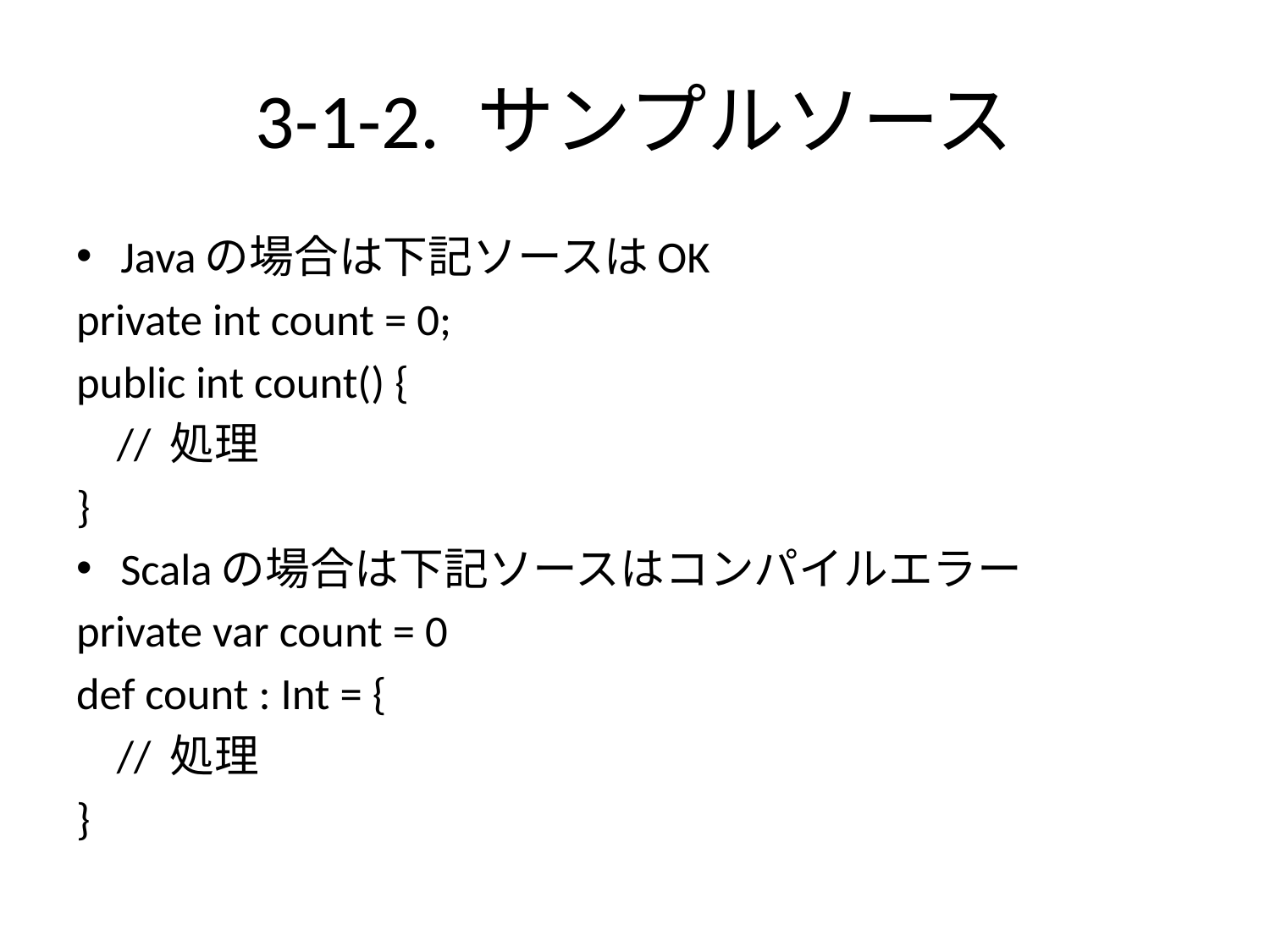

# 3-1-2. サンプルソース
Javaの場合は下記ソースはOK
private int count = 0;
public int count() {
    // 処理
}
Scalaの場合は下記ソースはコンパイルエラー
private var count = 0
def count : Int = {
    // 処理
}